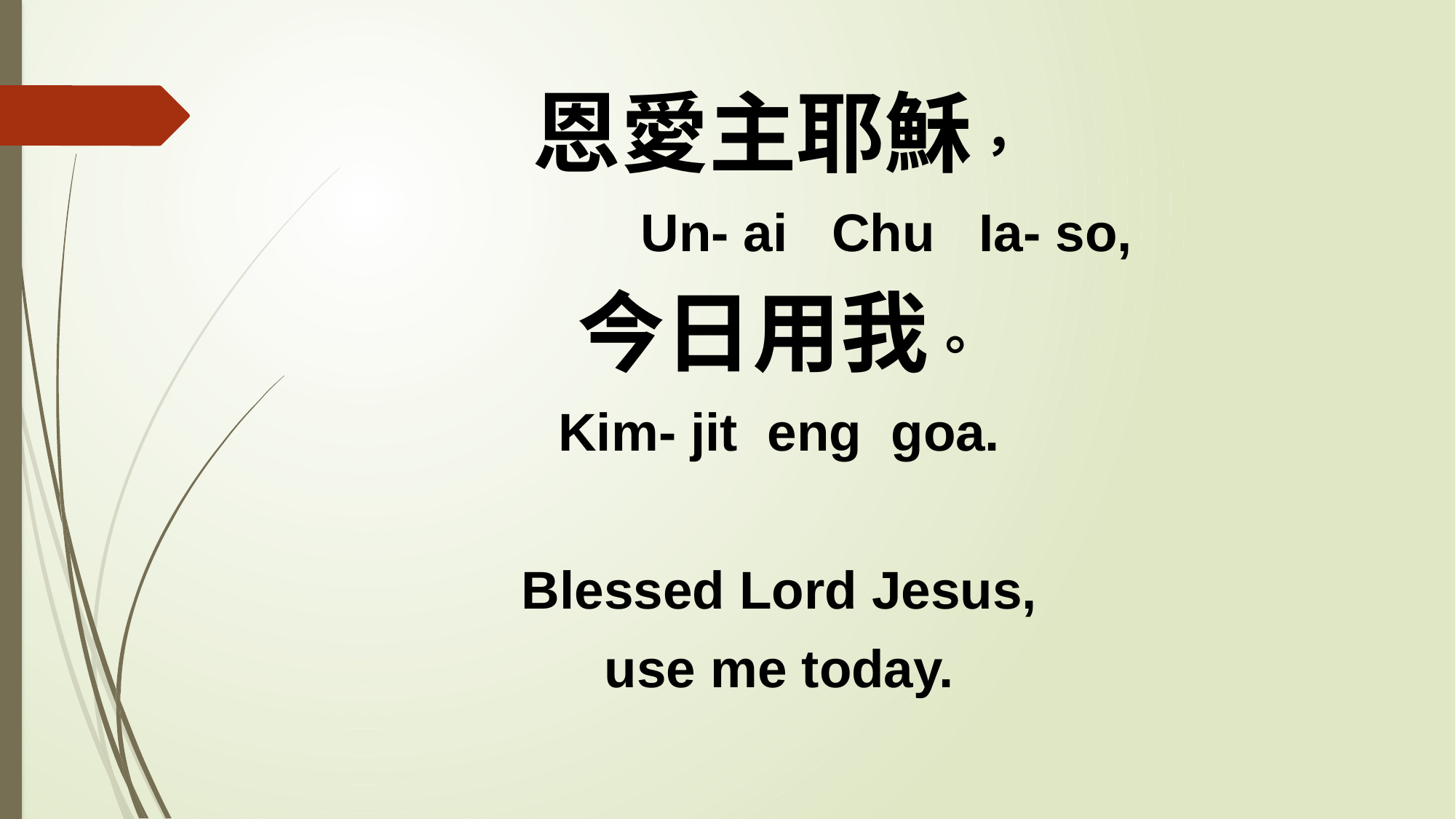

恩愛主耶穌，
                            Un- ai   Chu   Ia- so,
今日用我。
Kim- jit  eng  goa.

Blessed Lord Jesus,
use me today.